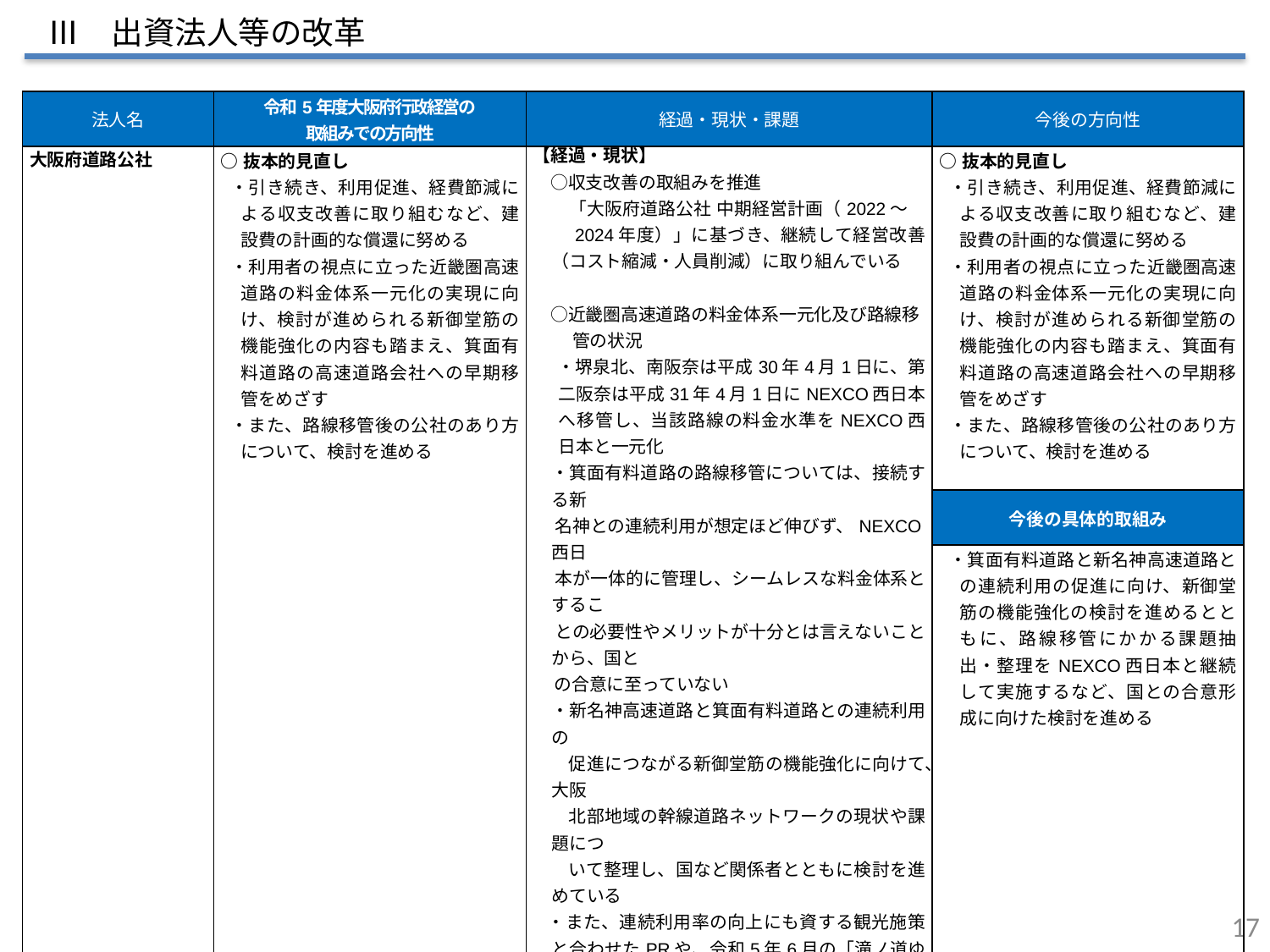

Ⅲ　出資法人等の改革
| 法人名 | 令和5年度大阪府行政経営の 取組みでの方向性 | 経過・現状・課題 | 今後の方向性 |
| --- | --- | --- | --- |
| 大阪府道路公社 | ○抜本的見直し ・引き続き、利用促進、経費節減による収支改善に取り組むなど、建設費の計画的な償還に努める ・利用者の視点に立った近畿圏高速道路の料金体系一元化の実現に向け、検討が進められる新御堂筋の機能強化の内容も踏まえ、箕面有料道路の高速道路会社への早期移管をめざす ・また、路線移管後の公社のあり方について、検討を進める | 【経過・現状】 　○収支改善の取組みを推進 　　「大阪府道路公社 中期経営計画（2022～　　2024年度）」に基づき、継続して経営改善（コスト縮減・人員削減）に取り組んでいる 　○近畿圏高速道路の料金体系一元化及び路線移 　　 管の状況 　・堺泉北、南阪奈は平成30年4月1日に、第二阪奈は平成31年4月1日にNEXCO西日本へ移管し、当該路線の料金水準をNEXCO西日本と一元化 ・箕面有料道路の路線移管については、接続する新 名神との連続利用が想定ほど伸びず、NEXCO西日 本が一体的に管理し、シームレスな料金体系とするこ との必要性やメリットが十分とは言えないことから、国と の合意に至っていない ・新名神高速道路と箕面有料道路との連続利用の 　　促進につながる新御堂筋の機能強化に向けて、大阪 　　北部地域の幹線道路ネットワークの現状や課題につ 　　いて整理し、国など関係者とともに検討を進めている ・また、連続利用率の向上にも資する観光施策と合わせたPRや、令和5年6月の「滝ノ道ゆずるトンネル」愛称決定を契機とした更なる利用促進策を進めるとともに、NEXCO西日本と移管に向けた意見交換を実施 【課　題】 ○建設費の計画的な償還 　○路線移管の推進 | ○抜本的見直し ・引き続き、利用促進、経費節減による収支改善に取り組むなど、建設費の計画的な償還に努める ・利用者の視点に立った近畿圏高速道路の料金体系一元化の実現に向け、検討が進められる新御堂筋の機能強化の内容も踏まえ、箕面有料道路の高速道路会社への早期移管をめざす ・また、路線移管後の公社のあり方について、検討を進める |
|  |  |  | 今後の具体的取組み |
|  |  |  | ・箕面有料道路と新名神高速道路との連続利用の促進に向け、新御堂筋の機能強化の検討を進めるとともに、路線移管にかかる課題抽出・整理をNEXCO西日本と継続して実施するなど、国との合意形成に向けた検討を進める |
17